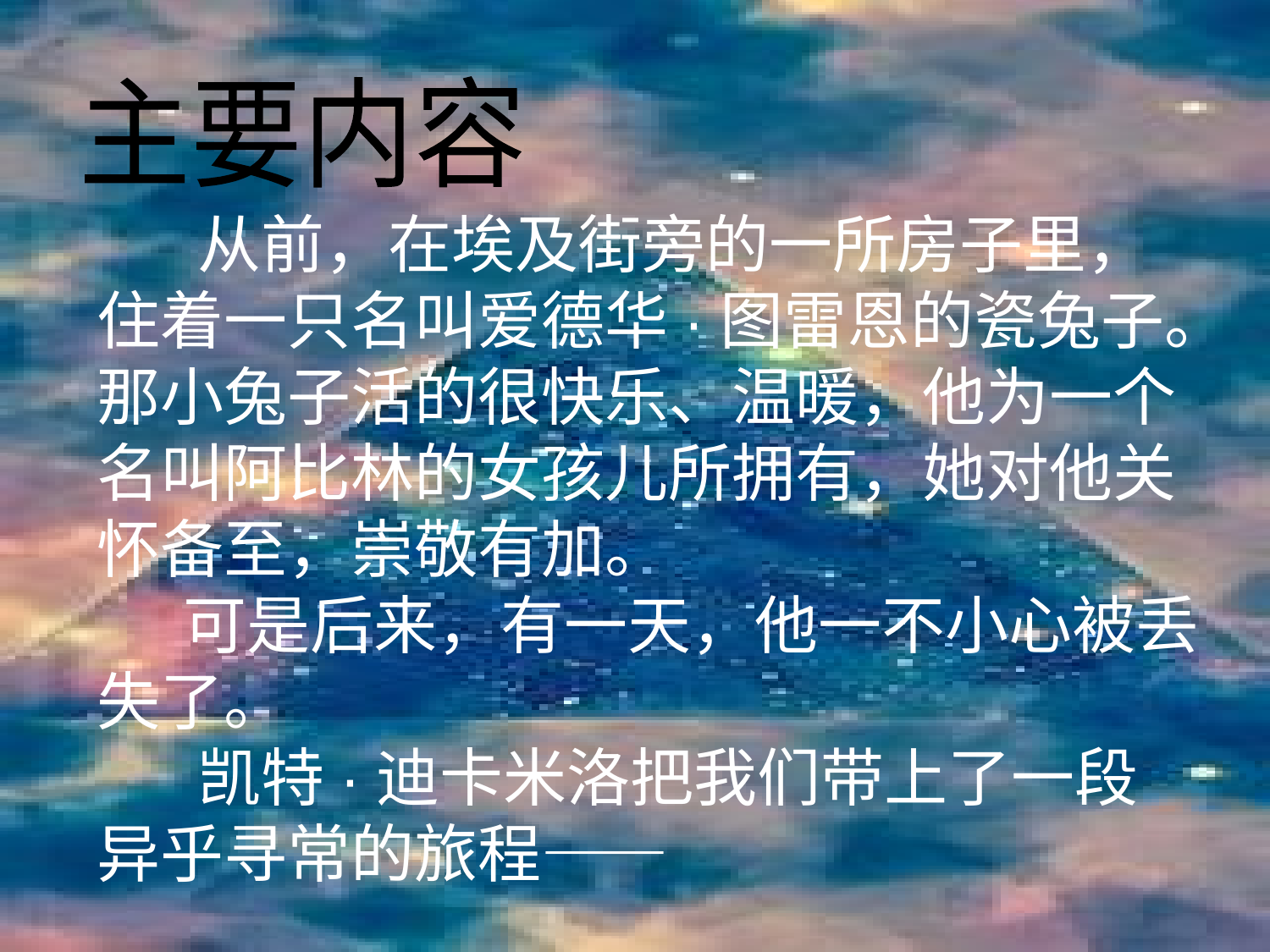

主要内容
      从前，在埃及街旁的一所房子里，住着一只名叫爱德华·图雷恩的瓷兔子。那小兔子活的很快乐、温暖，他为一个名叫阿比林的女孩儿所拥有，她对他关怀备至，崇敬有加。
     可是后来，有一天，他一不小心被丢失了。
      凯特·迪卡米洛把我们带上了一段异乎寻常的旅程——